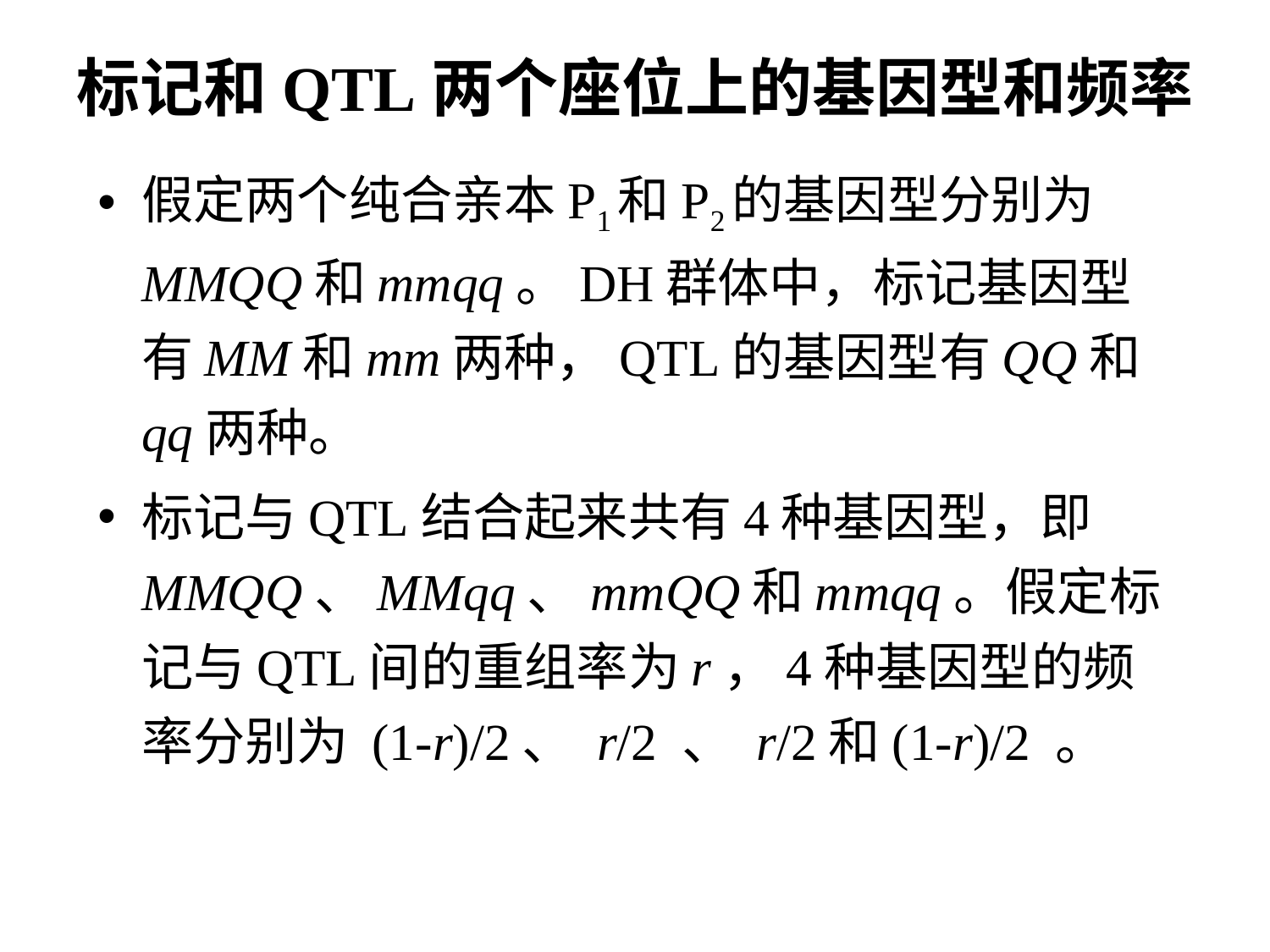

# 标记和QTL两个座位上的基因型和频率
假定两个纯合亲本P1和P2的基因型分别为MMQQ和mmqq。DH群体中，标记基因型有MM和mm两种，QTL的基因型有QQ和qq两种。
标记与QTL结合起来共有4种基因型，即MMQQ、MMqq、mmQQ和mmqq。假定标记与QTL间的重组率为r，4种基因型的频率分别为 (1-r)/2、 r/2 、 r/2和(1-r)/2 。